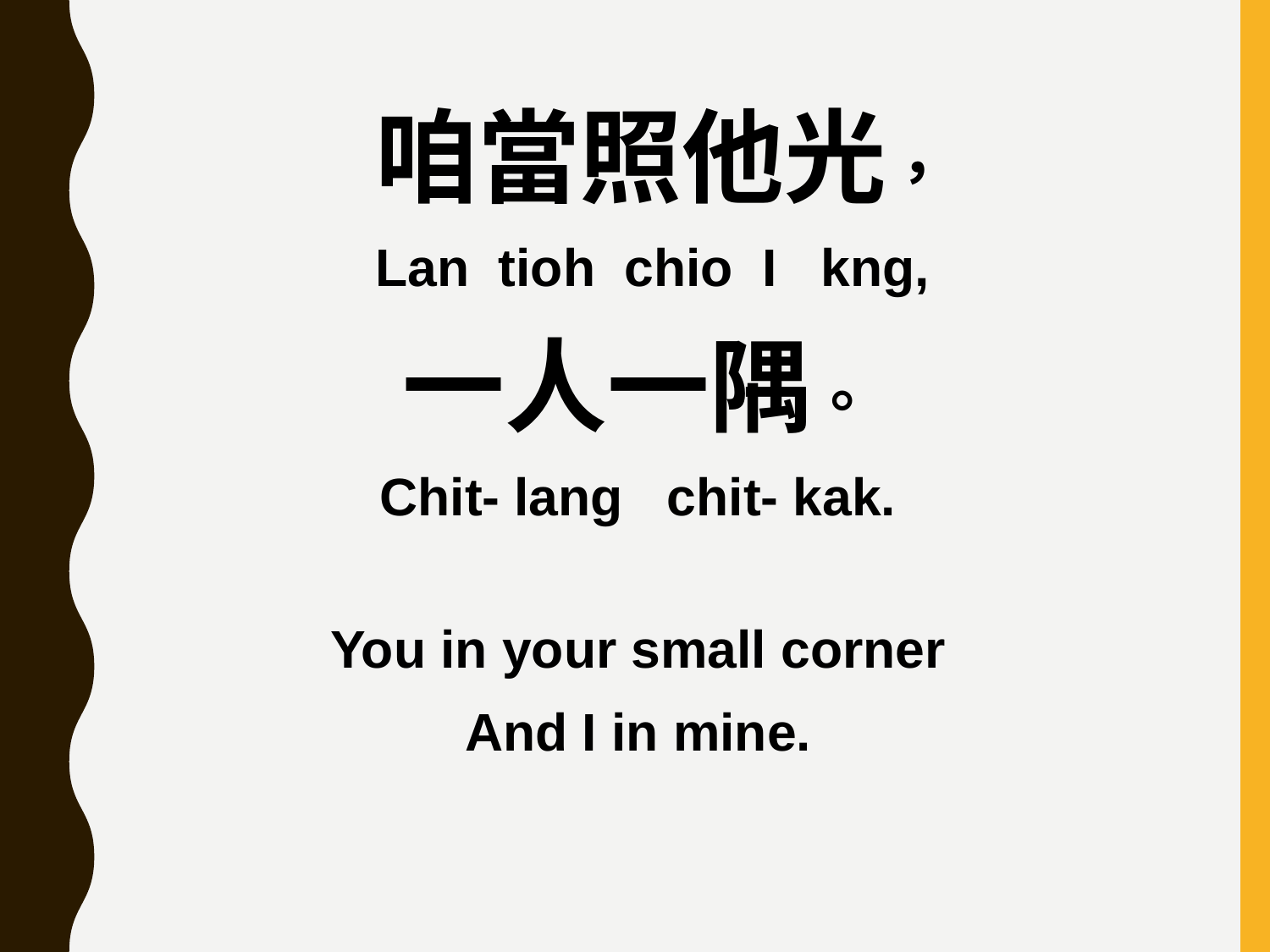

咱當照他光，
  Lan  tioh  chio  I   kng,
一人一隅。
Chit- lang   chit- kak.

You in your small corner
And I in mine.